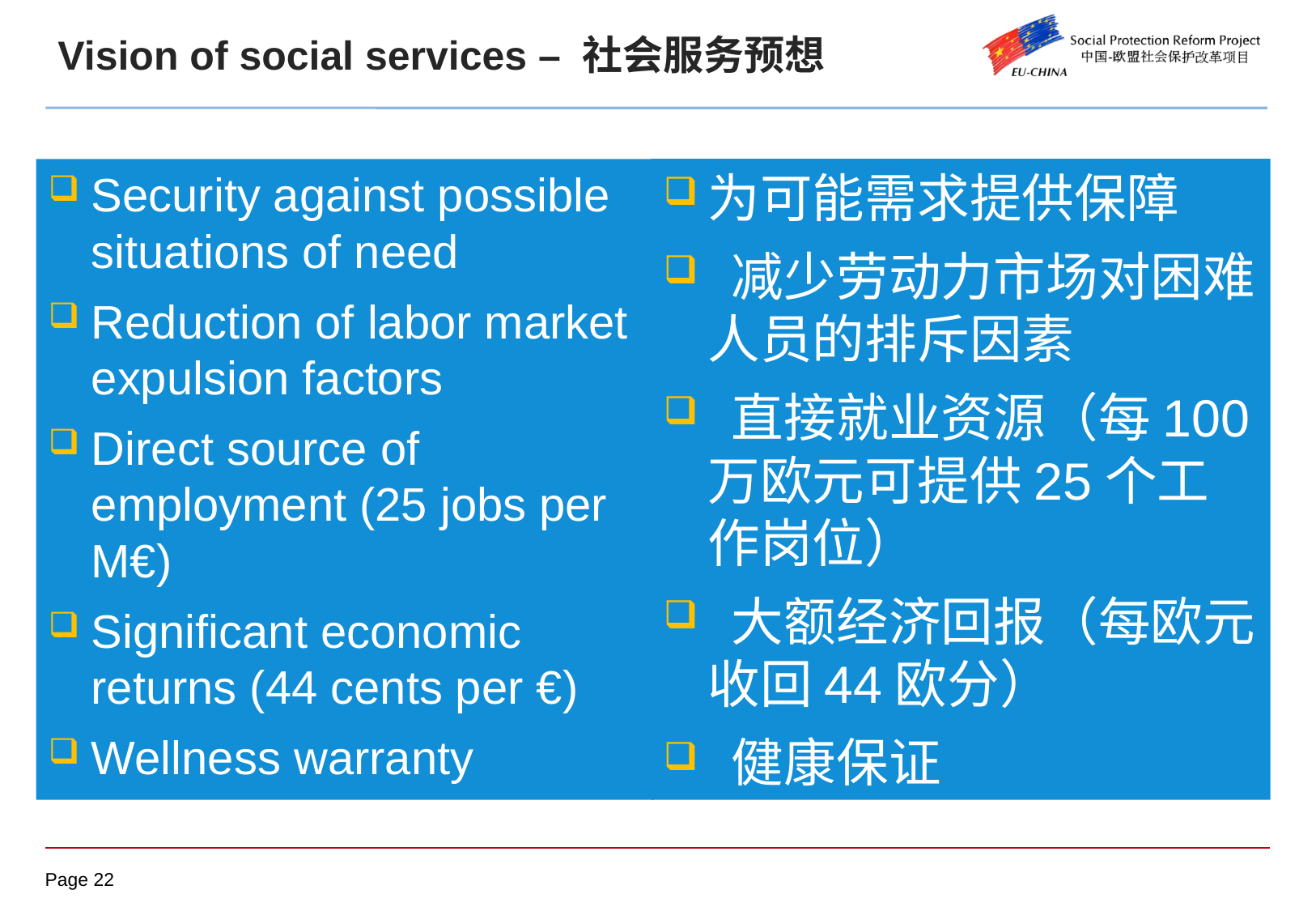

Vision of social services – 社会服务预想
Security against possible situations of need
Reduction of labor market expulsion factors
Direct source of employment (25 jobs per M€)
Significant economic returns (44 cents per €)
Wellness warranty
为可能需求提供保障
 减少劳动力市场对困难人员的排斥因素
 直接就业资源（每100万欧元可提供25个工作岗位）
 大额经济回报（每欧元收回44欧分）
 健康保证